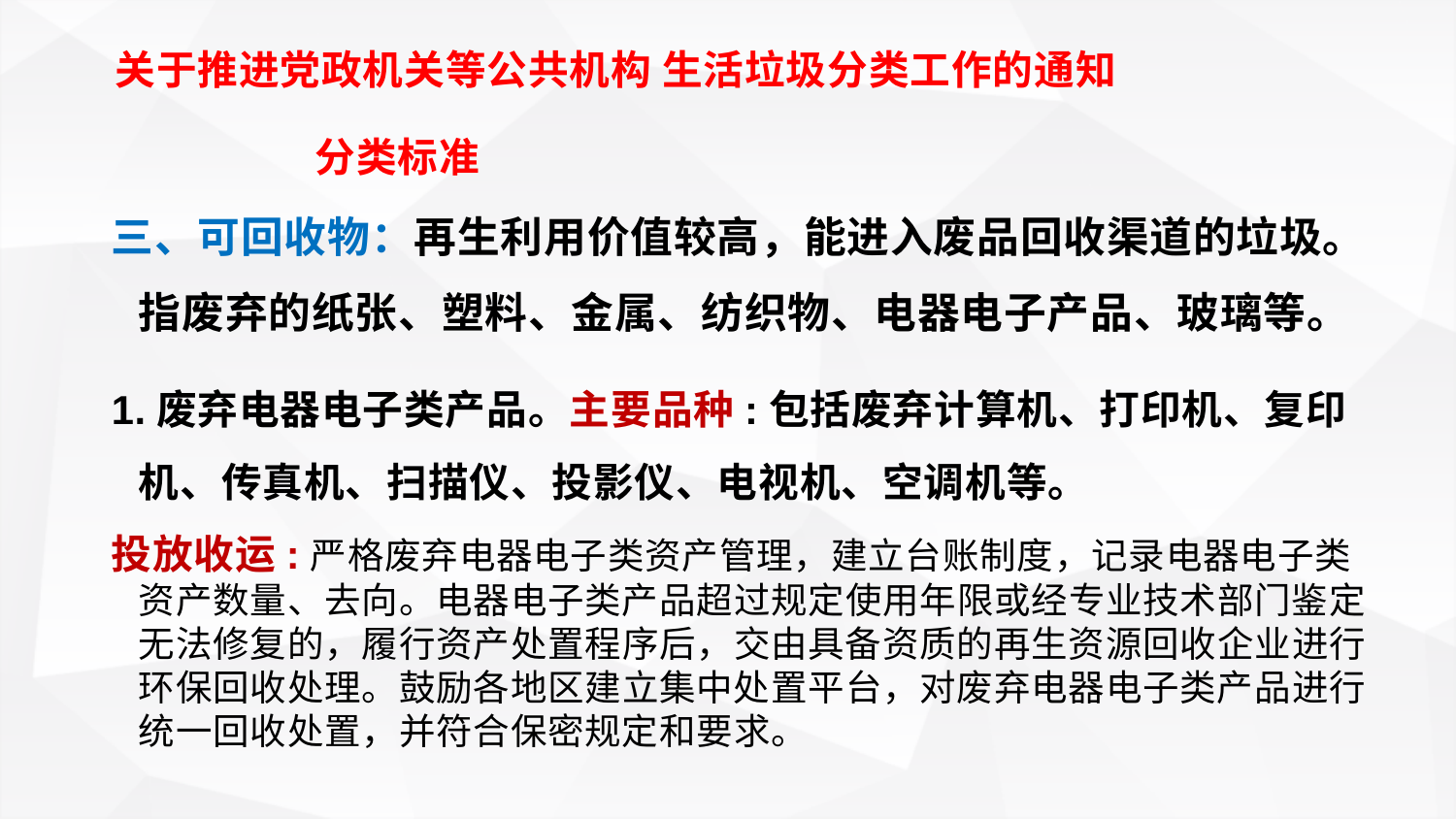

# 关于推进党政机关等公共机构 生活垃圾分类工作的通知 分类标准
三、可回收物：再生利用价值较高，能进入废品回收渠道的垃圾。指废弃的纸张、塑料、金属、纺织物、电器电子产品、玻璃等。
1.废弃电器电子类产品。主要品种:包括废弃计算机、打印机、复印机、传真机、扫描仪、投影仪、电视机、空调机等。
投放收运:严格废弃电器电子类资产管理，建立台账制度，记录电器电子类资产数量、去向。电器电子类产品超过规定使用年限或经专业技术部门鉴定无法修复的，履行资产处置程序后，交由具备资质的再生资源回收企业进行环保回收处理。鼓励各地区建立集中处置平台，对废弃电器电子类产品进行统一回收处置，并符合保密规定和要求。